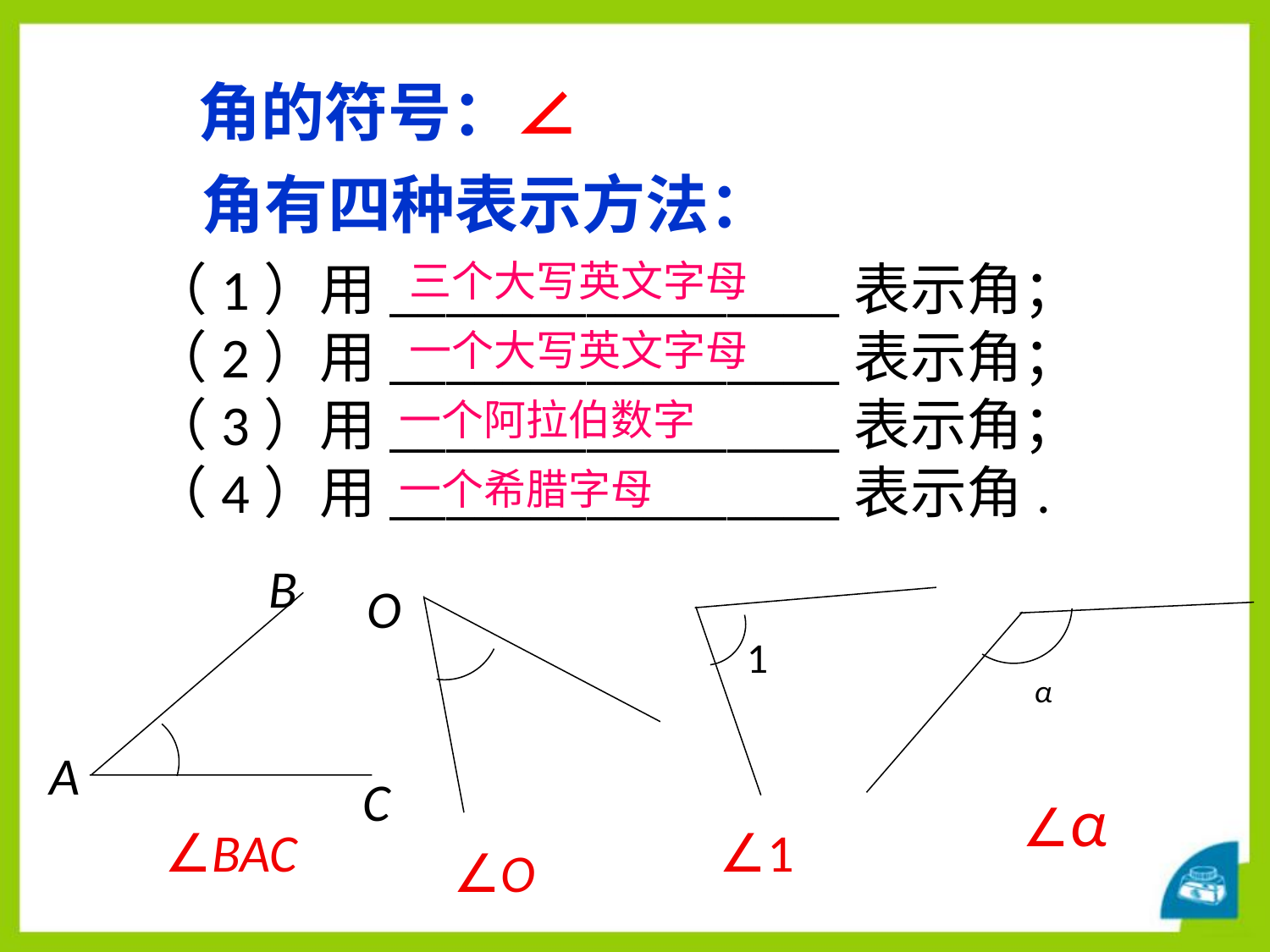

角的符号：∠
角有四种表示方法：
（1）用________________表示角；
（2）用________________表示角；
（3）用________________表示角；
（4）用________________表示角.
三个大写英文字母
一个大写英文字母
一个阿拉伯数字
一个希腊字母

B

A
C
O

1
α

∠α
∠BAC
∠1
∠O